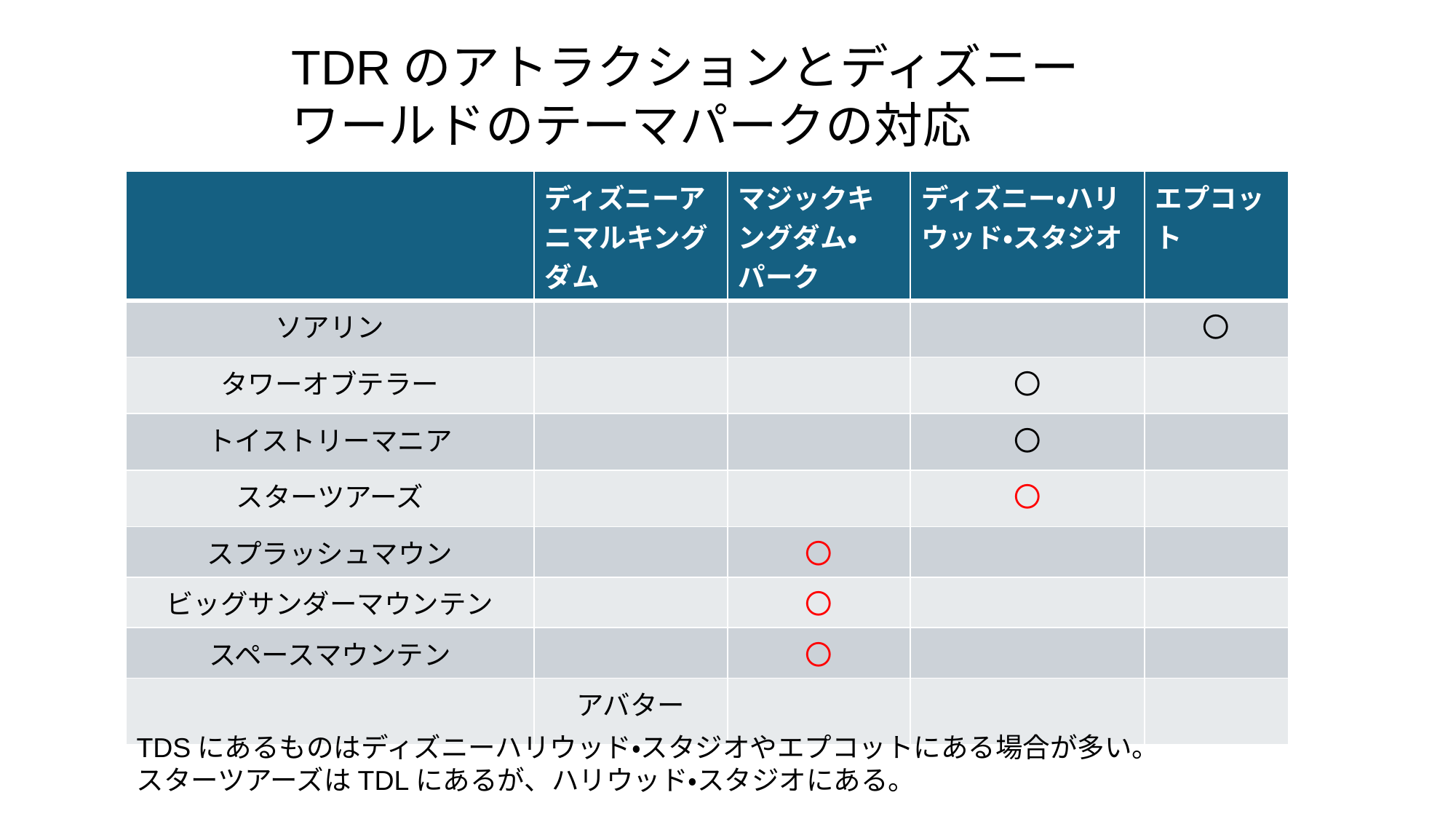

TDRのアトラクションとディズニーワールドのテーマパークの対応
|  | ディズニーアニマルキングダム | マジックキングダム・パーク | ディズニー・ハリウッド・スタジオ | エプコット |
| --- | --- | --- | --- | --- |
| ソアリン |  |  |  | 〇 |
| タワーオブテラー |  |  | 〇 |  |
| トイストリーマニア |  |  | 〇 |  |
| スターツアーズ |  |  | 〇 |  |
| スプラッシュマウン |  | 〇 |  |  |
| ビッグサンダーマウンテン |  | 〇 |  |  |
| スペースマウンテン |  | 〇 |  |  |
|  | アバター |  |  |  |
TDSにあるものはディズニーハリウッド・スタジオやエプコットにある場合が多い。
スターツアーズはTDLにあるが、ハリウッド・スタジオにある。